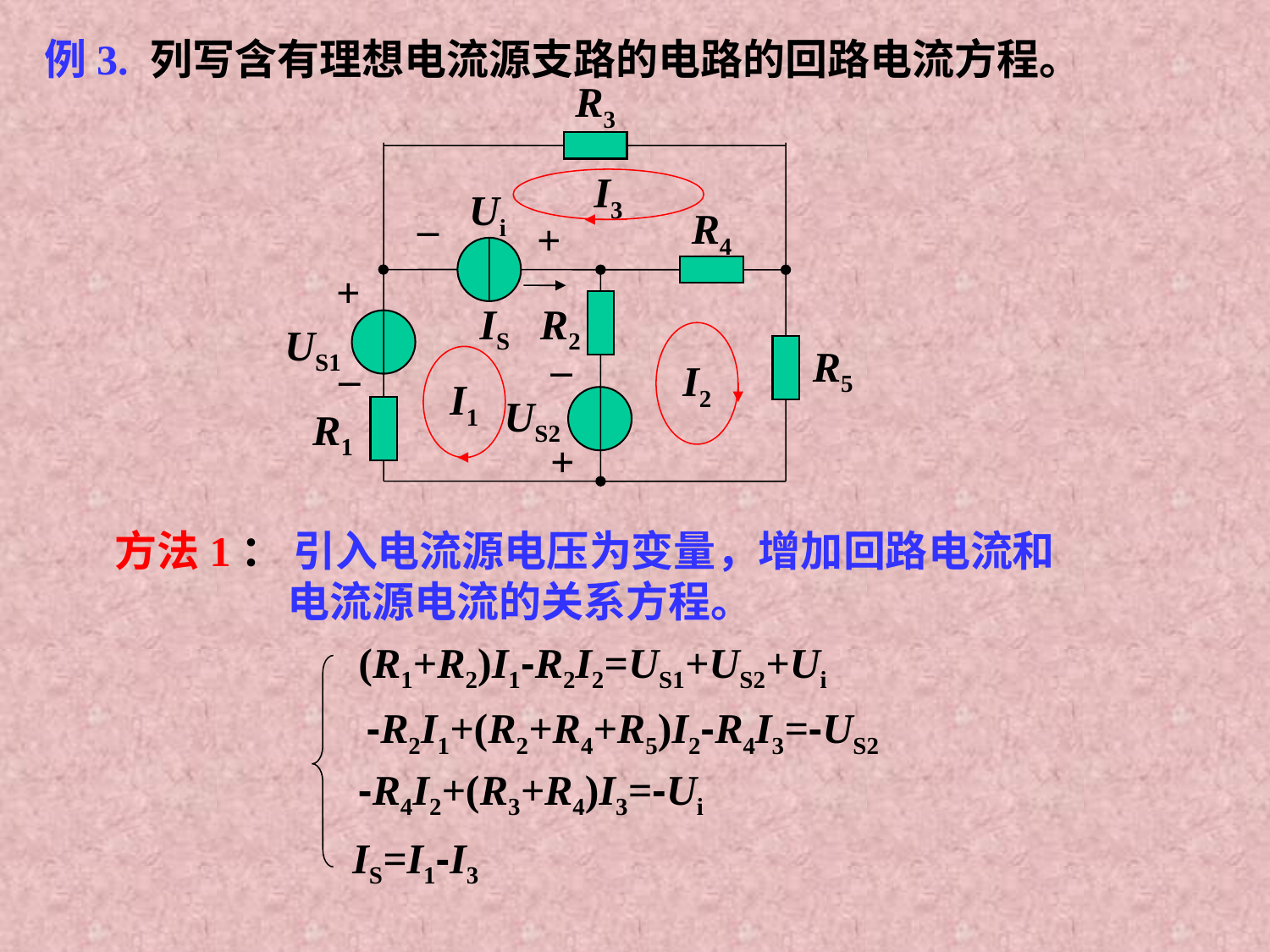

例3.
列写含有理想电流源支路的电路的回路电流方程。
R3

Ui
_
R4
+

+

IS
R2

US1
_
_
R5

US2

R1

+

I3

I2

I1

方法1： 引入电流源电压为变量，增加回路电流和
                 电流源电流的关系方程。
(R1+R2)I1-R2I2=US1+US2+Ui

-R2I1+(R2+R4+R5)I2-R4I3=-US2
-R4I2+(R3+R4)I3=-Ui
IS=I1-I3